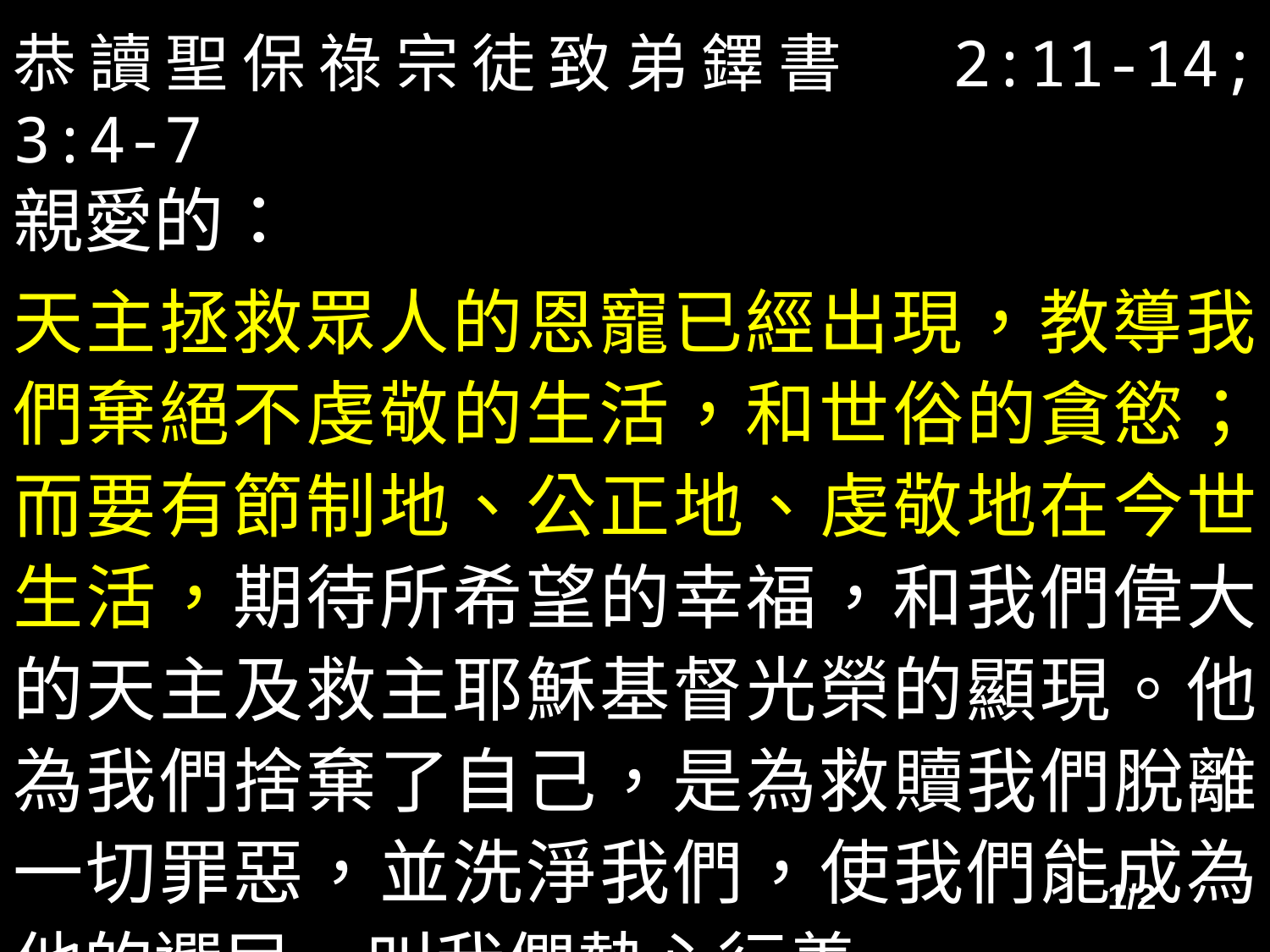

恭讀聖保祿宗徒致弟鐸書   2:11-14; 3:4-7
親愛的：
天主拯救眾人的恩寵已經出現，教導我們棄絕不虔敬的生活，和世俗的貪慾；而要有節制地、公正地、虔敬地在今世生活，期待所希望的幸福，和我們偉大的天主及救主耶穌基督光榮的顯現。他為我們捨棄了自己，是為救贖我們脫離一切罪惡，並洗淨我們，使我們能成為他的選民，叫我們熱心行善。

1/2